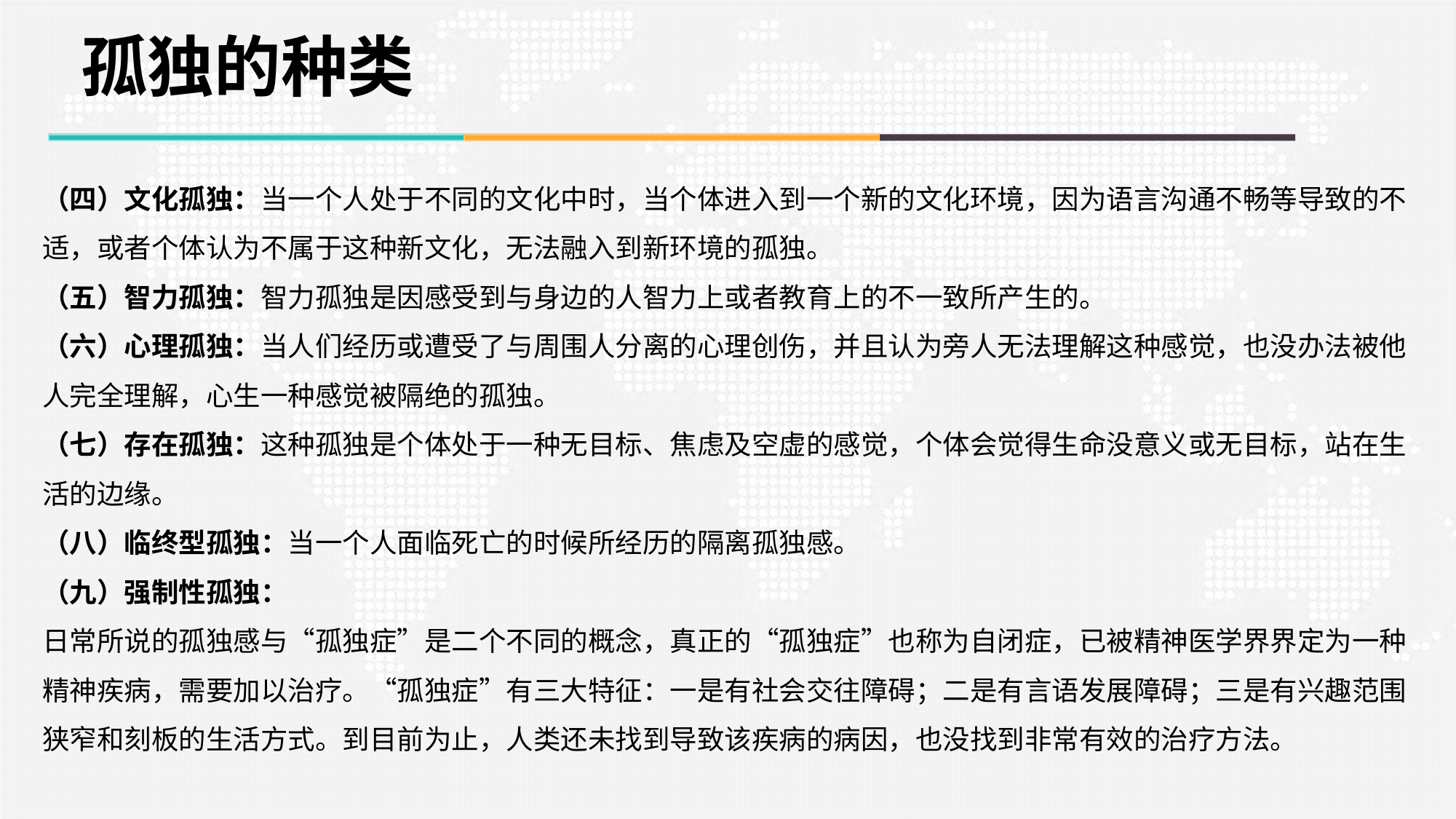

孤独的种类

（四）文化孤独：当一个人处于不同的文化中时，当个体进入到一个新的文化环境，因为语言沟通不畅等导致的不适，或者个体认为不属于这种新文化，无法融入到新环境的孤独。
（五）智力孤独：智力孤独是因感受到与身边的人智力上或者教育上的不一致所产生的。
（六）心理孤独：当人们经历或遭受了与周围人分离的心理创伤，并且认为旁人无法理解这种感觉，也没办法被他人完全理解，心生一种感觉被隔绝的孤独。
（七）存在孤独：这种孤独是个体处于一种无目标、焦虑及空虚的感觉，个体会觉得生命没意义或无目标，站在生活的边缘。
（八）临终型孤独：当一个人面临死亡的时候所经历的隔离孤独感。
（九）强制性孤独：
日常所说的孤独感与“孤独症”是二个不同的概念，真正的“孤独症”也称为自闭症，已被精神医学界界定为一种精神疾病，需要加以治疗。“孤独症”有三大特征：一是有社会交往障碍；二是有言语发展障碍；三是有兴趣范围狭窄和刻板的生活方式。到目前为止，人类还未找到导致该疾病的病因，也没找到非常有效的治疗方法。